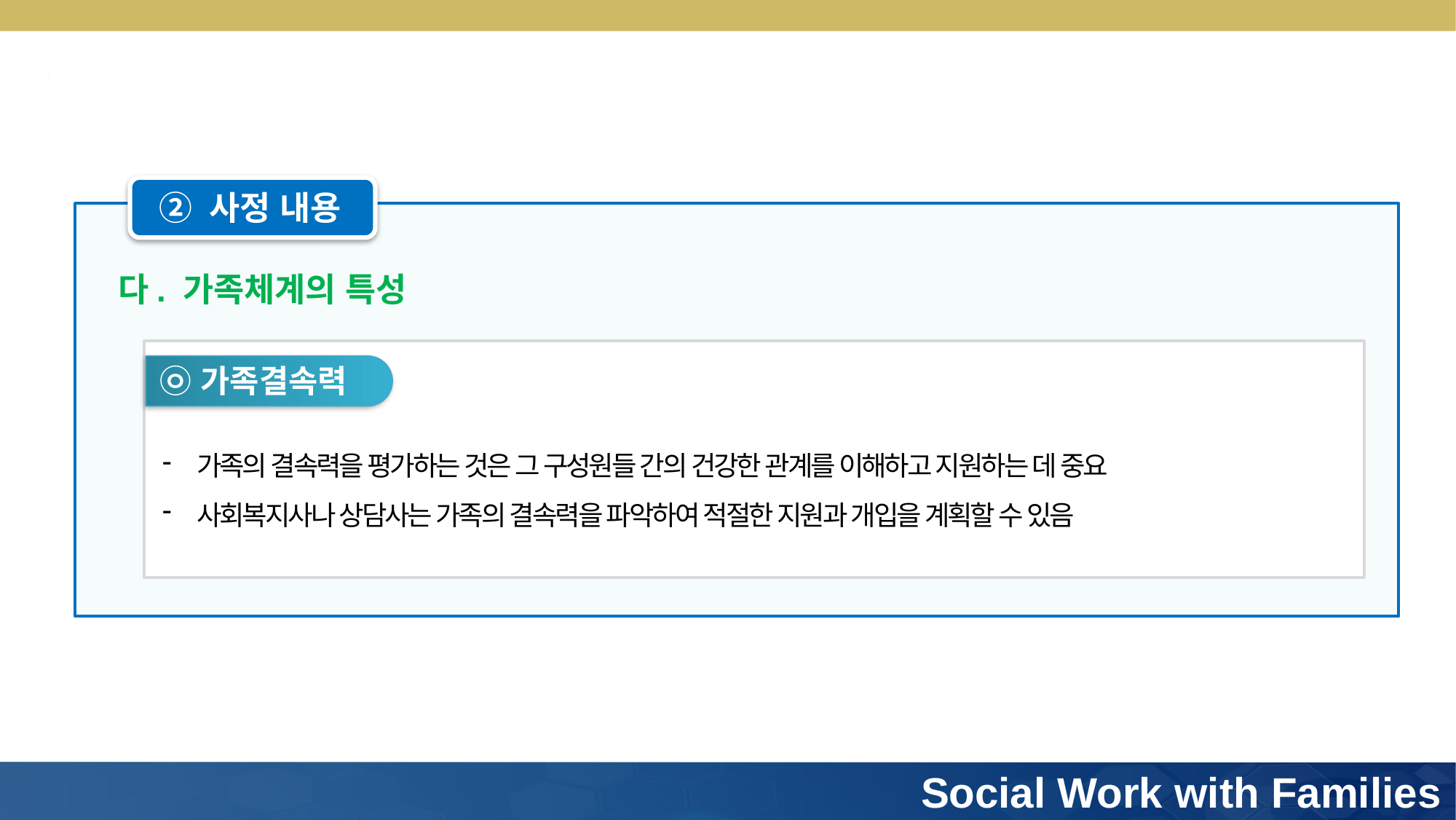

② 사정 내용

다. 가족체계의 특성

㉧ 가족결속력
가족의 결속력을 평가하는 것은 그 구성원들 간의 건강한 관계를 이해하고 지원하는 데 중요
사회복지사나 상담사는 가족의 결속력을 파악하여 적절한 지원과 개입을 계획할 수 있음